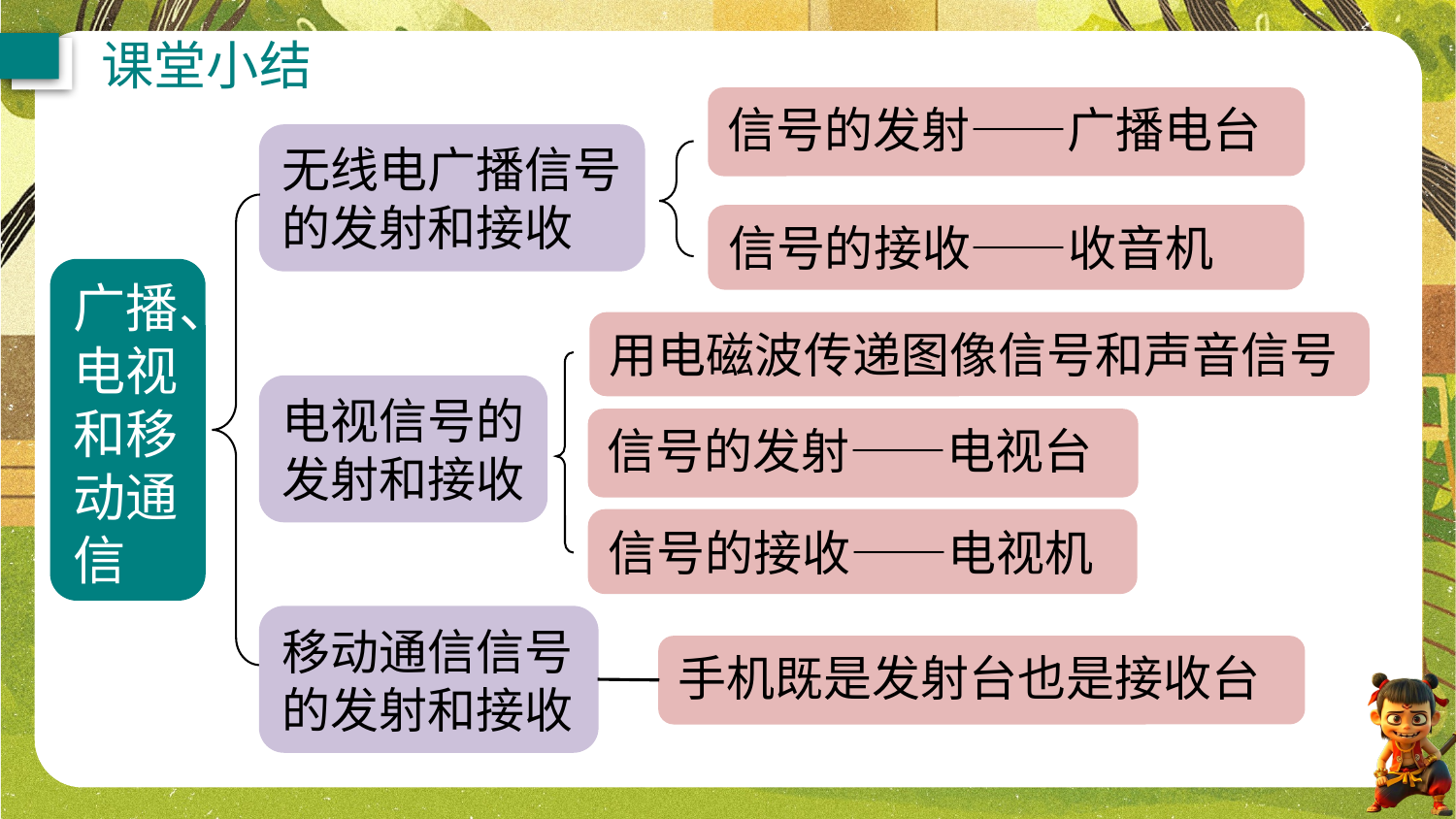

课堂小结

信号的发射——广播电台
无线电广播信号
的发射和接收

信号的接收——收音机
广播、电视和移动通信
用电磁波传递图像信号和声音信号

电视信号的发射和接收
信号的发射——电视台
信号的接收——电视机
移动通信信号的发射和接收
手机既是发射台也是接收台